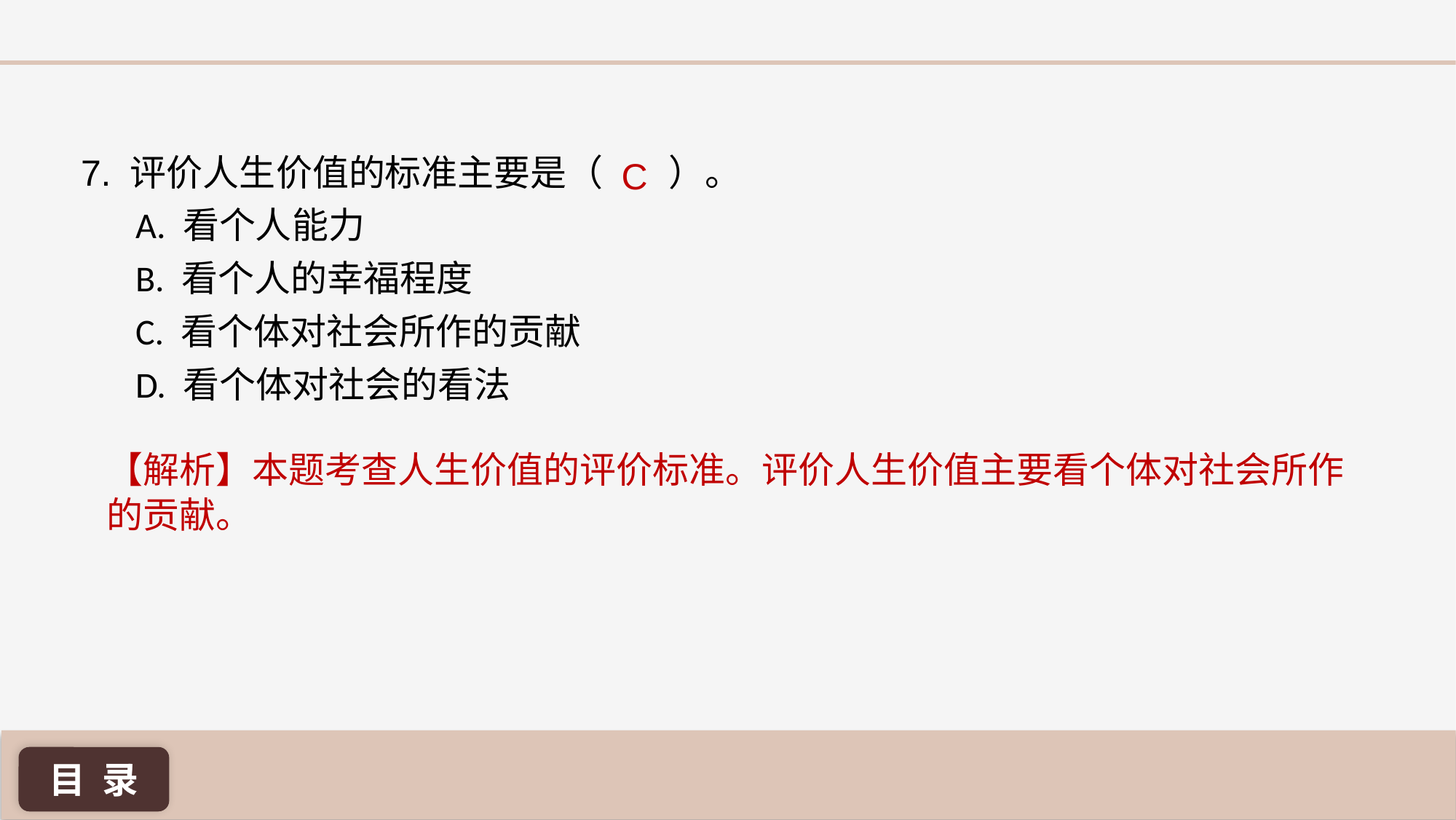

C
7. 评价人生价值的标准主要是（        ）。
A. 看个人能力
B. 看个人的幸福程度
C. 看个体对社会所作的贡献
D. 看个体对社会的看法
【解析】本题考查人生价值的评价标准。评价人生价值主要看个体对社会所作的贡献。